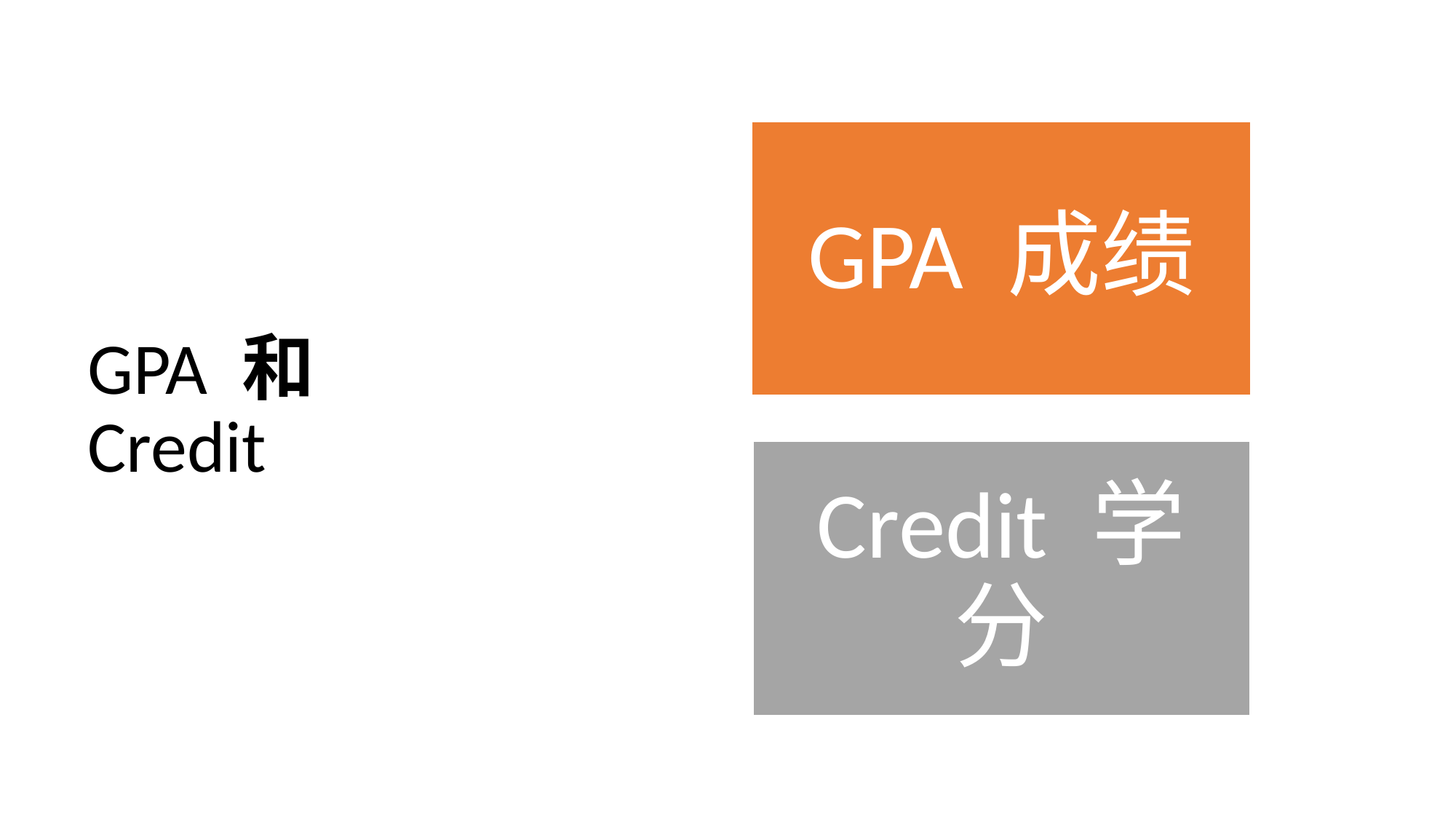

GPA 成绩
Credit 学分
# GPA 和 Credit